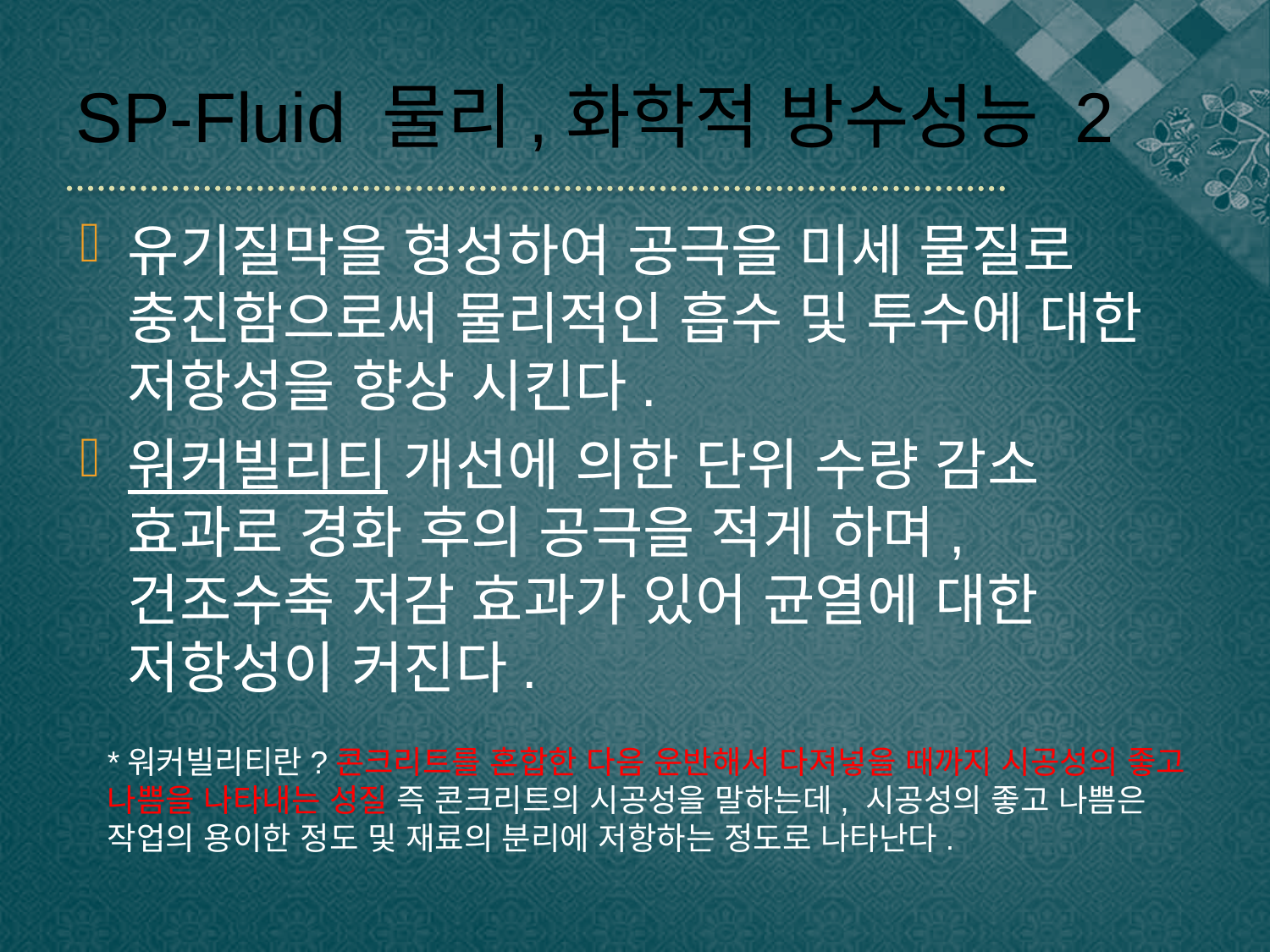

# SP-Fluid 물리,화학적 방수성능 2
유기질막을 형성하여 공극을 미세 물질로 충진함으로써 물리적인 흡수 및 투수에 대한 저항성을 향상 시킨다.
워커빌리티 개선에 의한 단위 수량 감소 효과로 경화 후의 공극을 적게 하며, 건조수축 저감 효과가 있어 균열에 대한 저항성이 커진다.

*워커빌리티란?콘크리트를 혼합한 다음 운반해서 다져넣을 때까지 시공성의 좋고 나쁨을 나타내는 성질 즉 콘크리트의 시공성을 말하는데, 시공성의 좋고 나쁨은 작업의 용이한 정도 및 재료의 분리에 저항하는 정도로 나타난다.